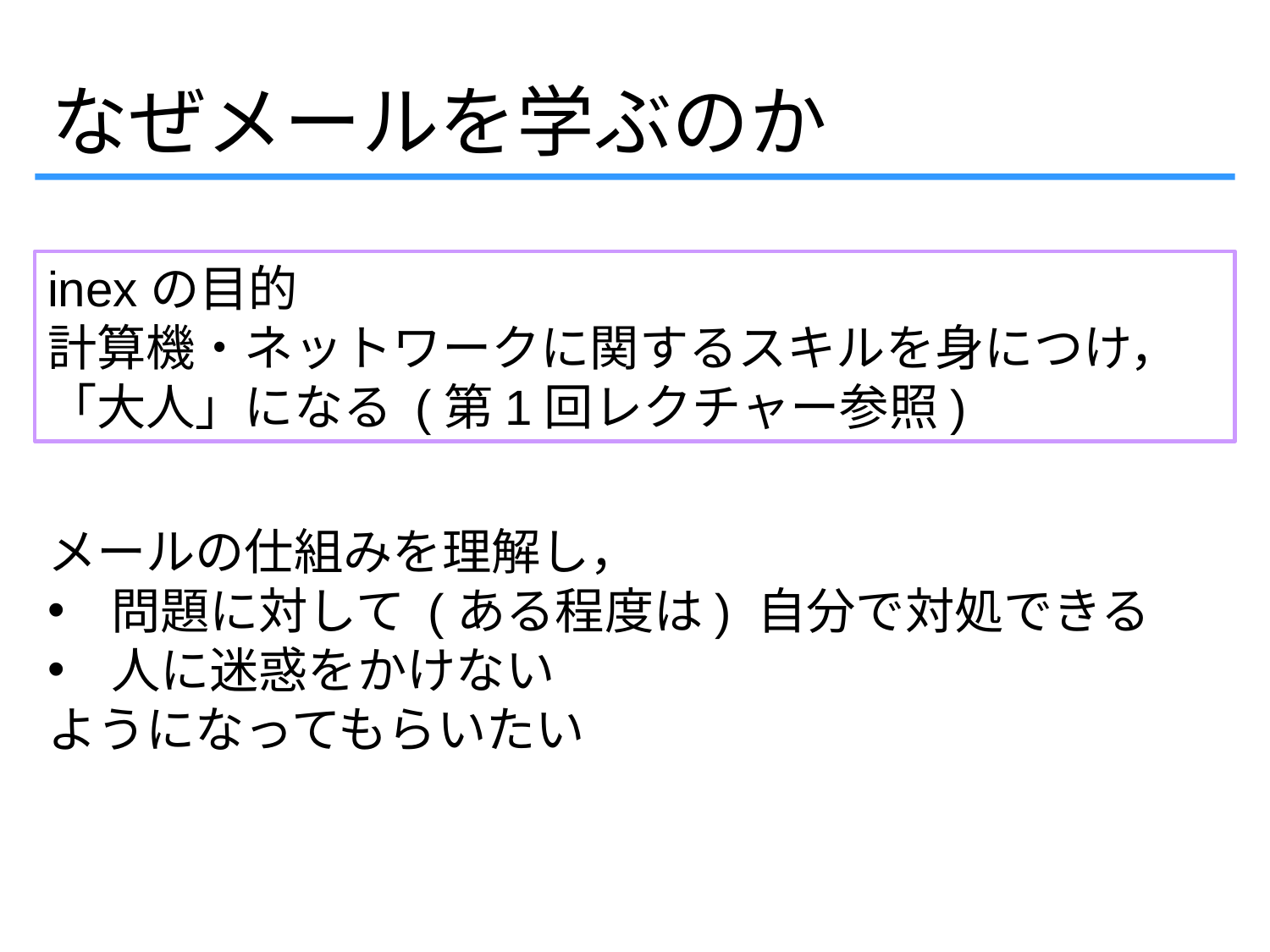

なぜメールを学ぶのか

inexの目的
計算機・ネットワークに関するスキルを身につけ，「大人」になる (第1回レクチャー参照)
メールの仕組みを理解し，
問題に対して (ある程度は) 自分で対処できる
人に迷惑をかけない
ようになってもらいたい